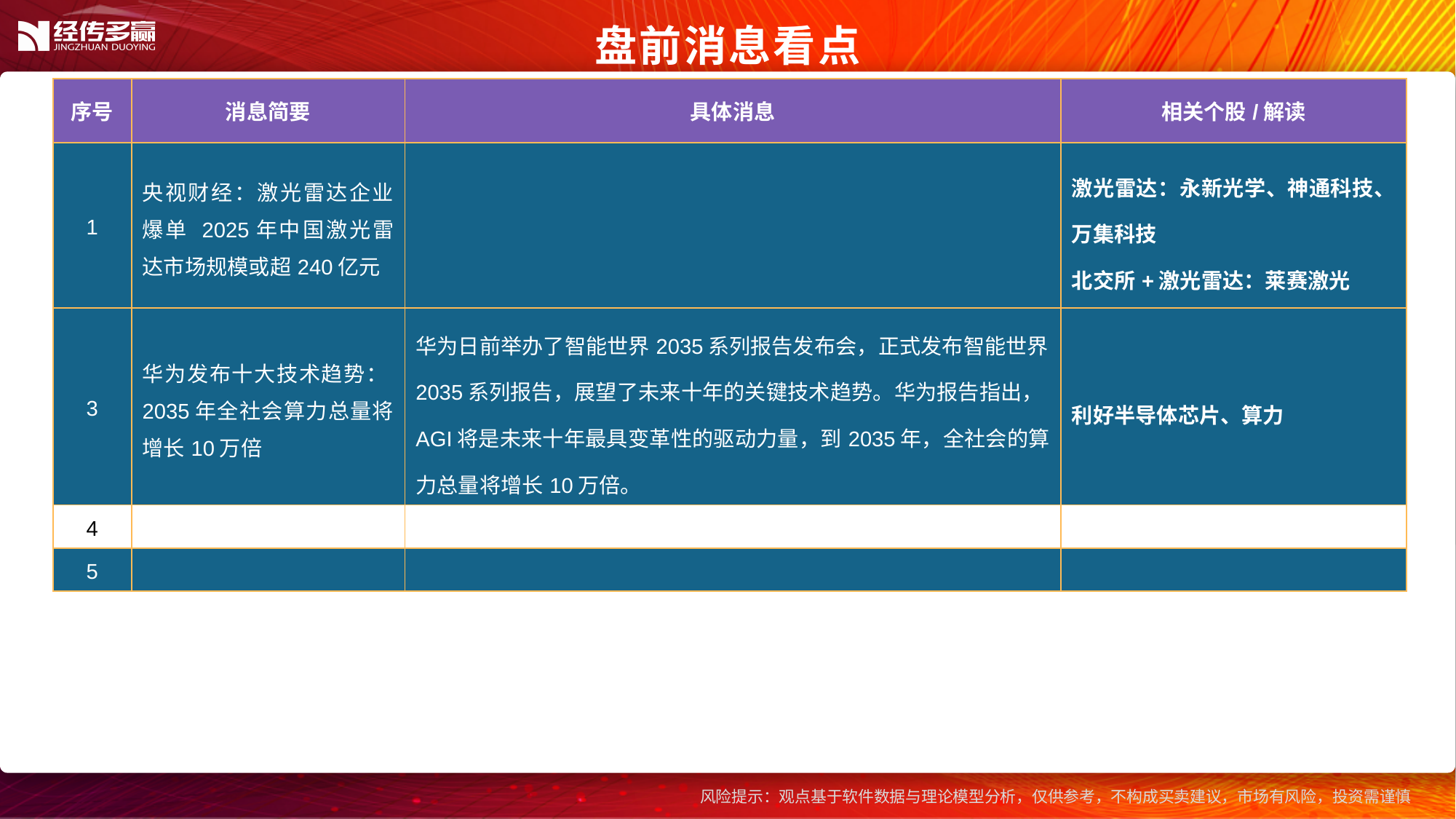

盘前消息看点
| 序号 | 消息简要 | 具体消息 | 相关个股/解读 |
| --- | --- | --- | --- |
| 1 | 央视财经：激光雷达企业爆单 2025年中国激光雷达市场规模或超240亿元 |  | 激光雷达：永新光学、神通科技、万集科技 北交所+激光雷达：莱赛激光 |
| 3 | 华为发布十大技术趋势：2035年全社会算力总量将增长10万倍 | 华为日前举办了智能世界2035系列报告发布会，正式发布智能世界2035系列报告，展望了未来十年的关键技术趋势。华为报告指出，AGI将是未来十年最具变革性的驱动力量，到2035年，全社会的算力总量将增长10万倍。 | 利好半导体芯片、算力 |
| 4 |  |  |  |
| 5 |  |  |  |